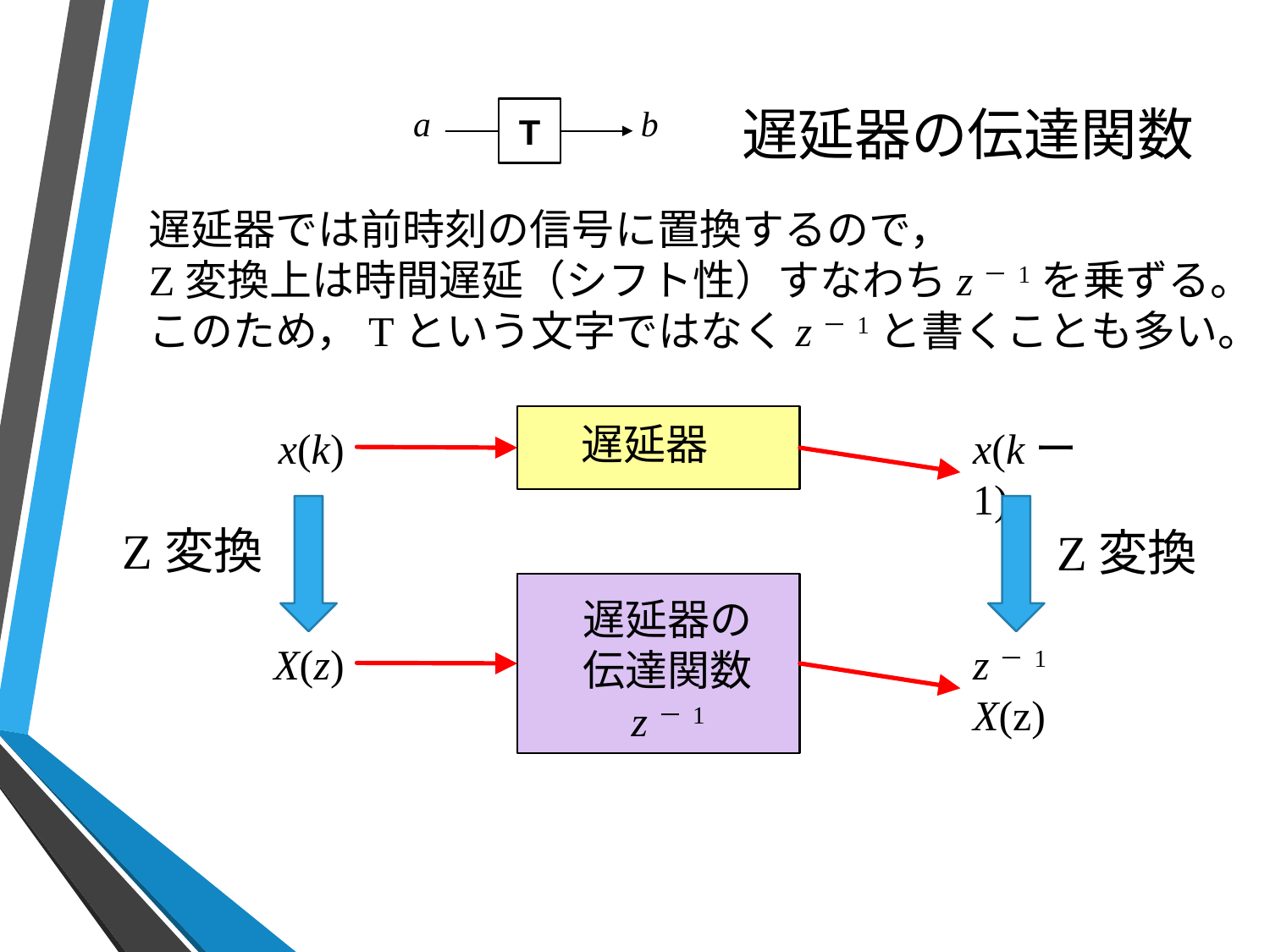

# 遅延器の伝達関数
a
b
T
遅延器では前時刻の信号に置換するので，
Z変換上は時間遅延（シフト性）すなわちz－1を乗ずる。
このため，Tという文字ではなくz－1と書くことも多い。

遅延器
x(k)
x(kー1)

Z変換
Z変換

遅延器の
伝達関数
z－1
X(z)
z－1 X(z)